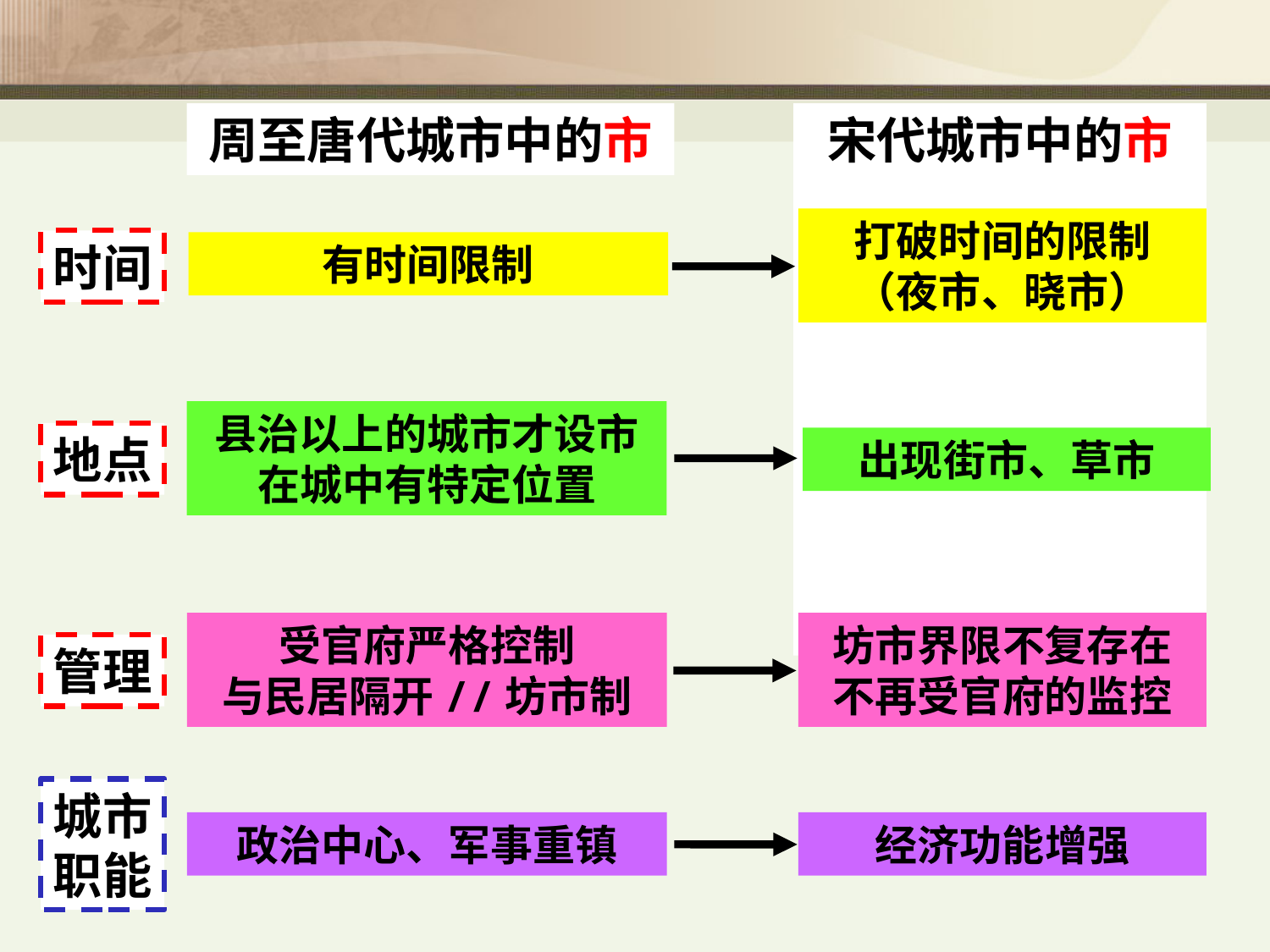

周至唐代城市中的市
宋代城市中的市
打破时间的限制
（夜市、晓市）
时间
有时间限制

县治以上的城市才设市
在城中有特定位置
地点
出现街市、草市

受官府严格控制
与民居隔开//坊市制
坊市界限不复存在
不再受官府的监控
管理

城市
职能
政治中心、军事重镇
经济功能增强